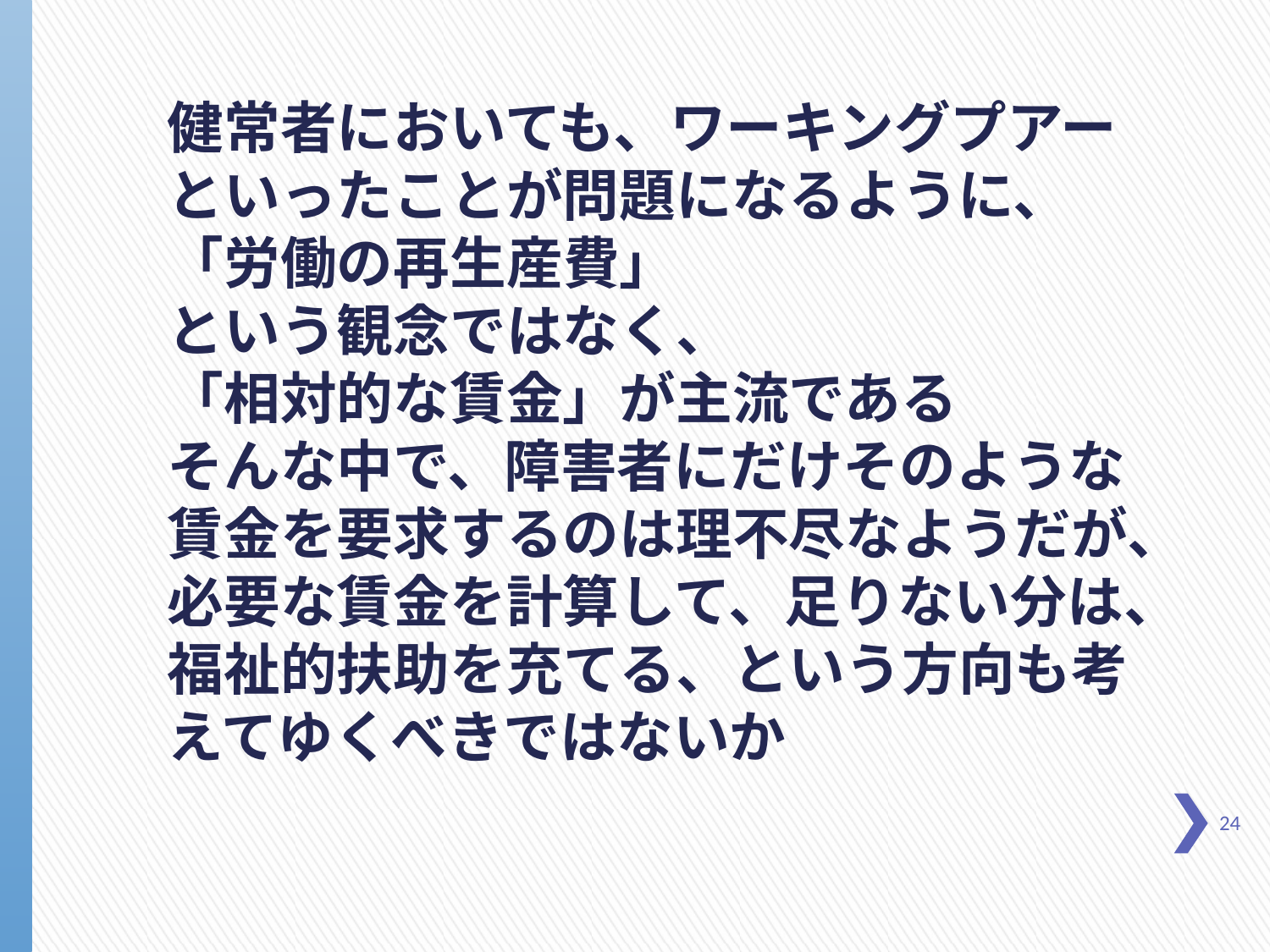

健常者においても、ワーキングプアーといったことが問題になるように、
「労働の再生産費」
という観念ではなく、
「相対的な賃金」が主流である
そんな中で、障害者にだけそのような賃金を要求するのは理不尽なようだが、必要な賃金を計算して、足りない分は、福祉的扶助を充てる、という方向も考えてゆくべきではないか
24